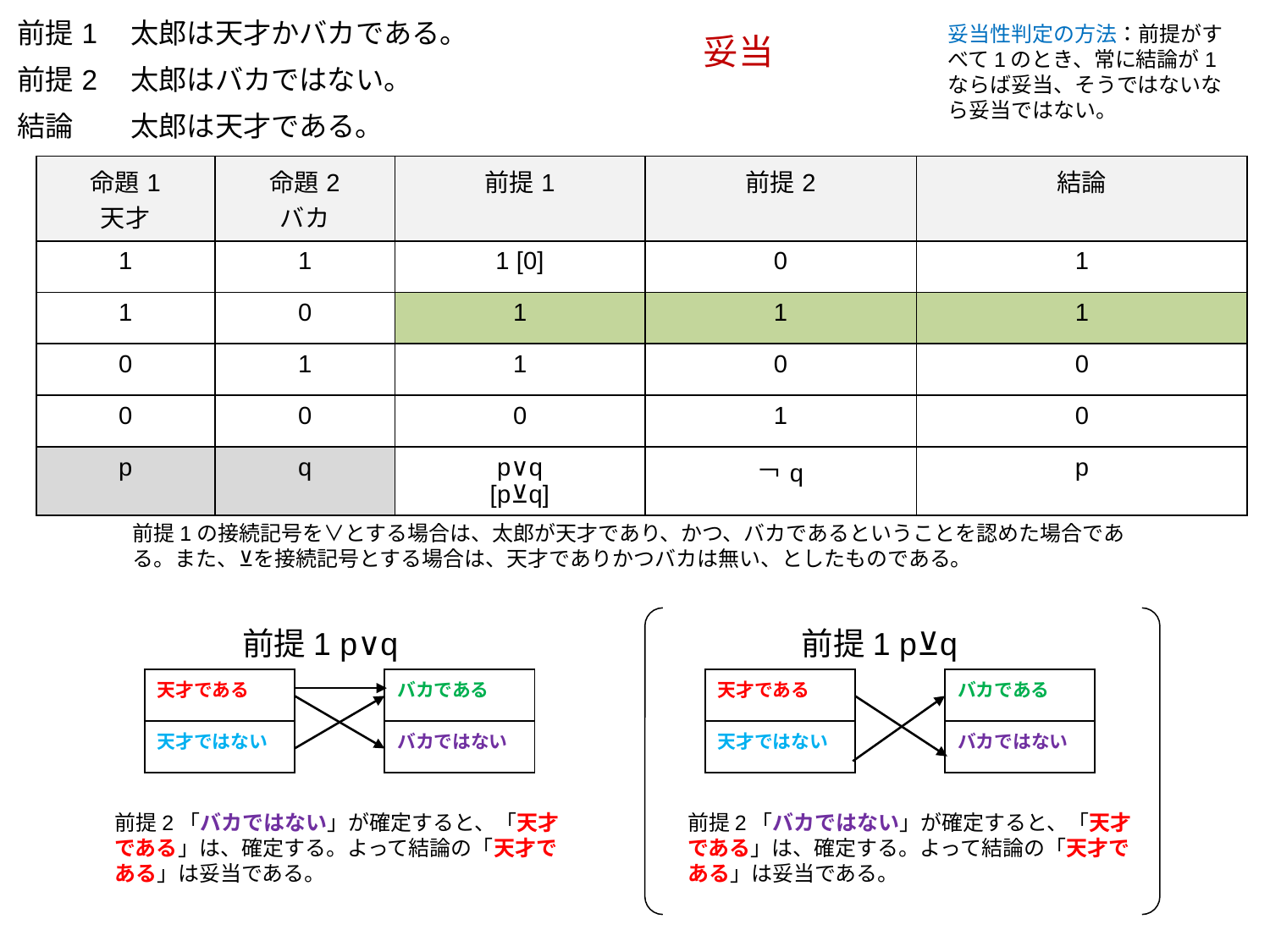

| 前提1 | 太郎は天才かバカである。 |
| --- | --- |
| 前提2 | 太郎はバカではない。 |
| 結論 | 太郎は天才である。 |
妥当性判定の方法：前提がすべて1のとき、常に結論が1ならば妥当、そうではないなら妥当ではない。
妥当
| 命題1 天才 | 命題2 バカ | 前提1 | 前提2 | 結論 |
| --- | --- | --- | --- | --- |
| 1 | 1 | 1 [0] | 0 | 1 |
| 1 | 0 | 1 | 1 | 1 |
| 0 | 1 | 1 | 0 | 0 |
| 0 | 0 | 0 | 1 | 0 |
| p | q | p∨q [p⊻q] | ￢q | p |
前提1の接続記号を∨とする場合は、太郎が天才であり、かつ、バカであるということを認めた場合である。また、⊻を接続記号とする場合は、天才でありかつバカは無い、としたものである。

前提1 p∨q
前提1 p⊻q
| 天才である |
| --- |
| 天才ではない |
| バカである |
| --- |
| バカではない |
| 天才である |
| --- |
| 天才ではない |
| バカである |
| --- |
| バカではない |
前提2「バカではない」が確定すると、「天才である」は、確定する。よって結論の「天才である」は妥当である。
前提2「バカではない」が確定すると、「天才である」は、確定する。よって結論の「天才である」は妥当である。